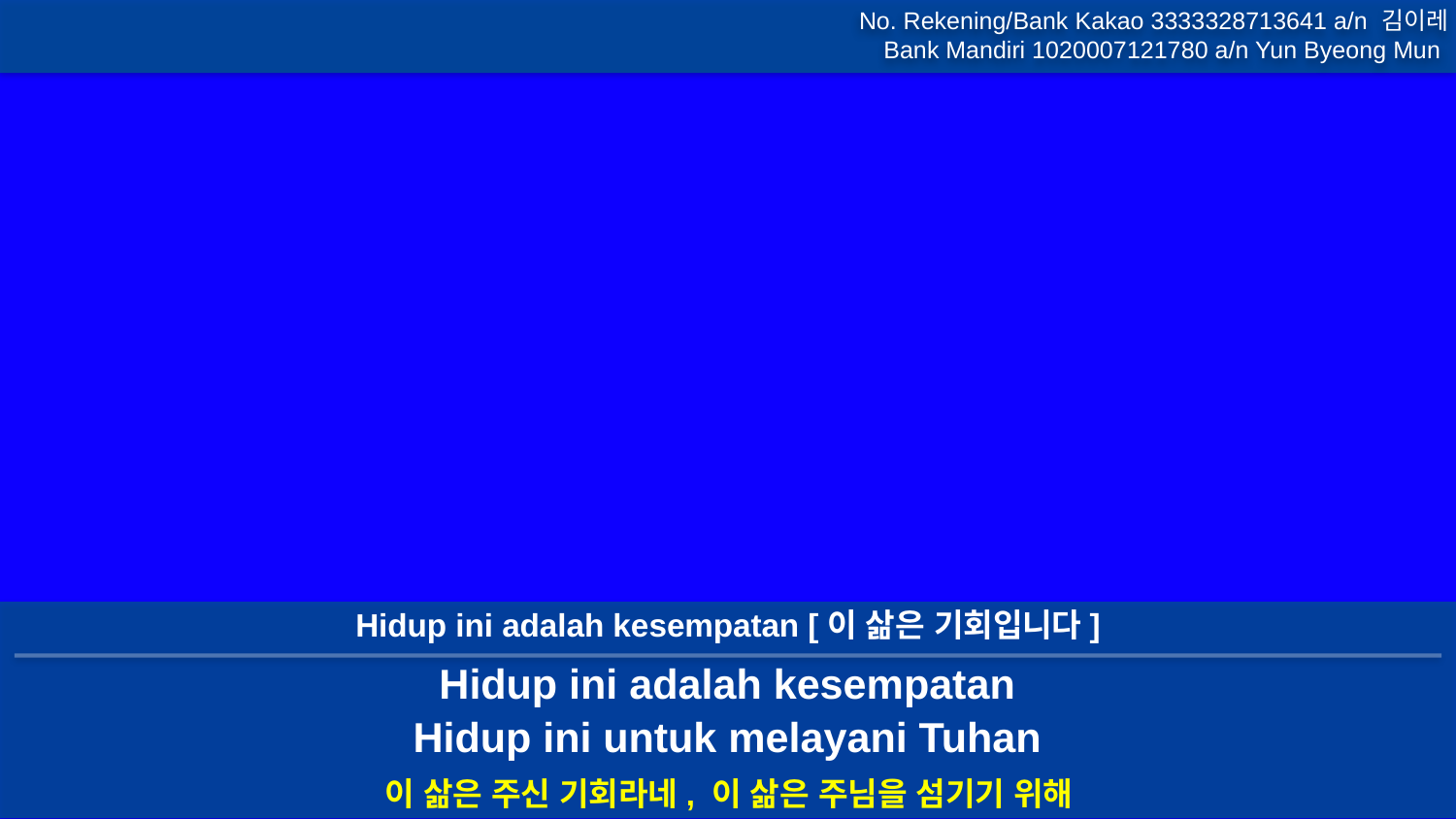

Hidup ini adalah kesempatan [이 삶은 기회입니다]

Hidup ini adalah kesempatan
Hidup ini untuk melayani Tuhan
이 삶은 주신 기회라네, 이 삶은 주님을 섬기기 위해